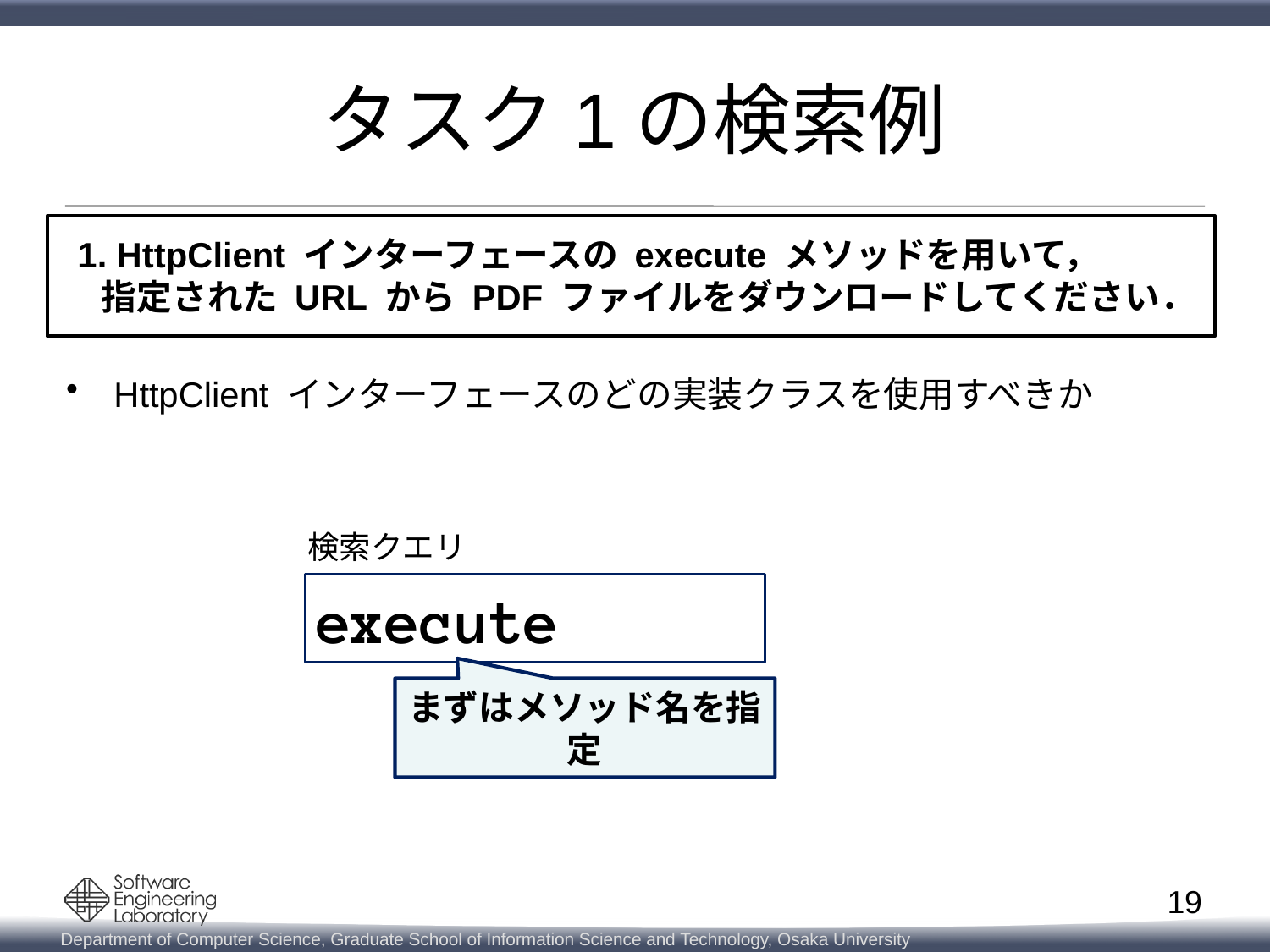

# タスク1の検索例

1. HttpClient インターフェースの execute メソッドを用いて，
   指定された URL から PDF ファイルをダウンロードしてください．
HttpClient インターフェースのどの実装クラスを使用すべきか
検索クエリ
execute
まずはメソッド名を指定
19